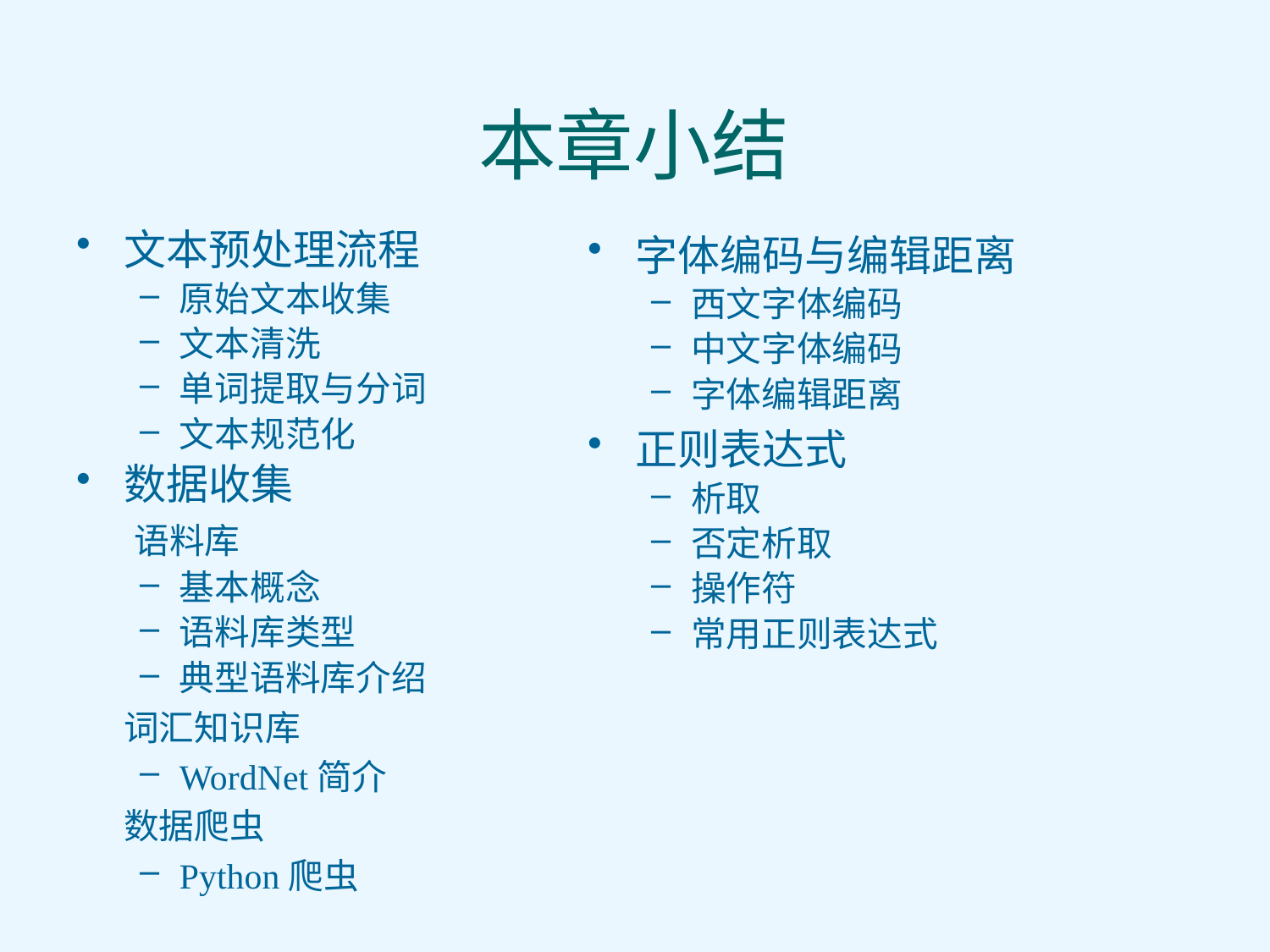

# 本章小结
文本预处理流程
原始文本收集
文本清洗
单词提取与分词
文本规范化
数据收集
     语料库
基本概念
语料库类型
典型语料库介绍
     词汇知识库
WordNet简介
     数据爬虫
Python爬虫

字体编码与编辑距离
西文字体编码
中文字体编码
字体编辑距离
正则表达式
析取
否定析取
操作符
常用正则表达式